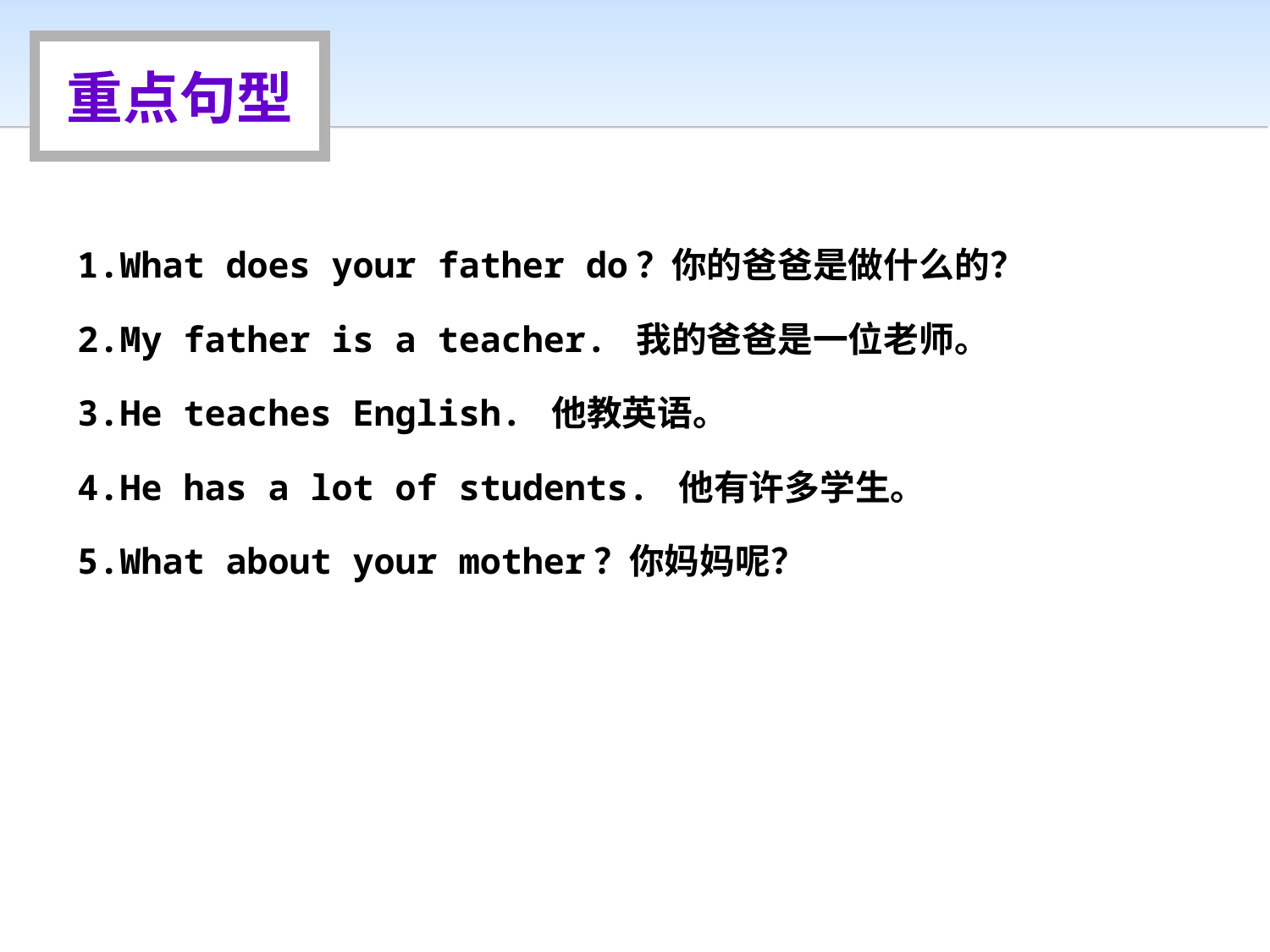

重点句型
1.What does your father do？你的爸爸是做什么的？
2.My father is a teacher. 我的爸爸是一位老师。
3.He teaches English. 他教英语。
4.He has a lot of students. 他有许多学生。
5.What about your mother？你妈妈呢？